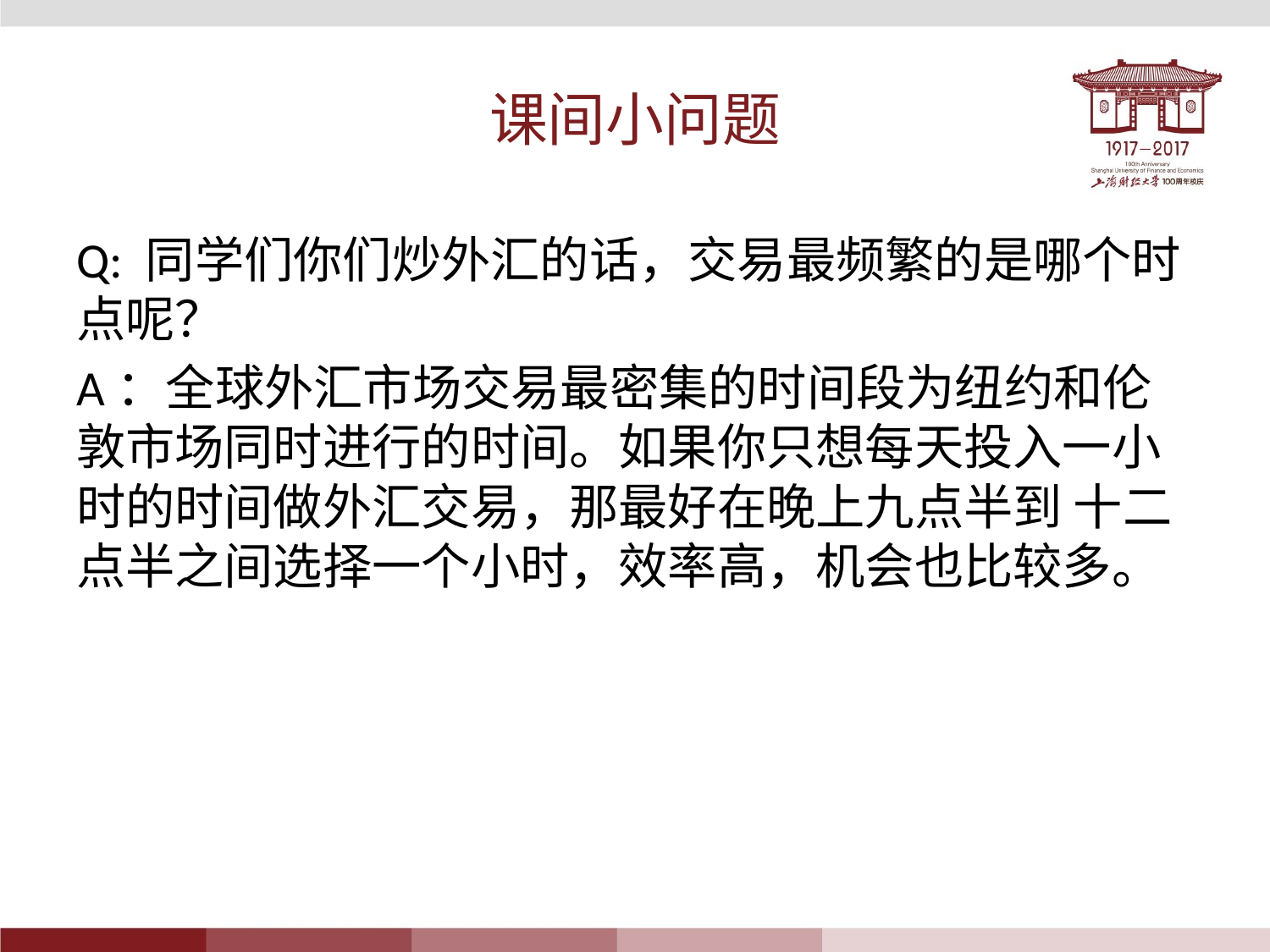

# 课间小问题
Q: 同学们你们炒外汇的话，交易最频繁的是哪个时点呢？
A：全球外汇市场交易最密集的时间段为纽约和伦敦市场同时进行的时间。如果你只想每天投入一小时的时间做外汇交易，那最好在晚上九点半到 十二点半之间选择一个小时，效率高，机会也比较多。